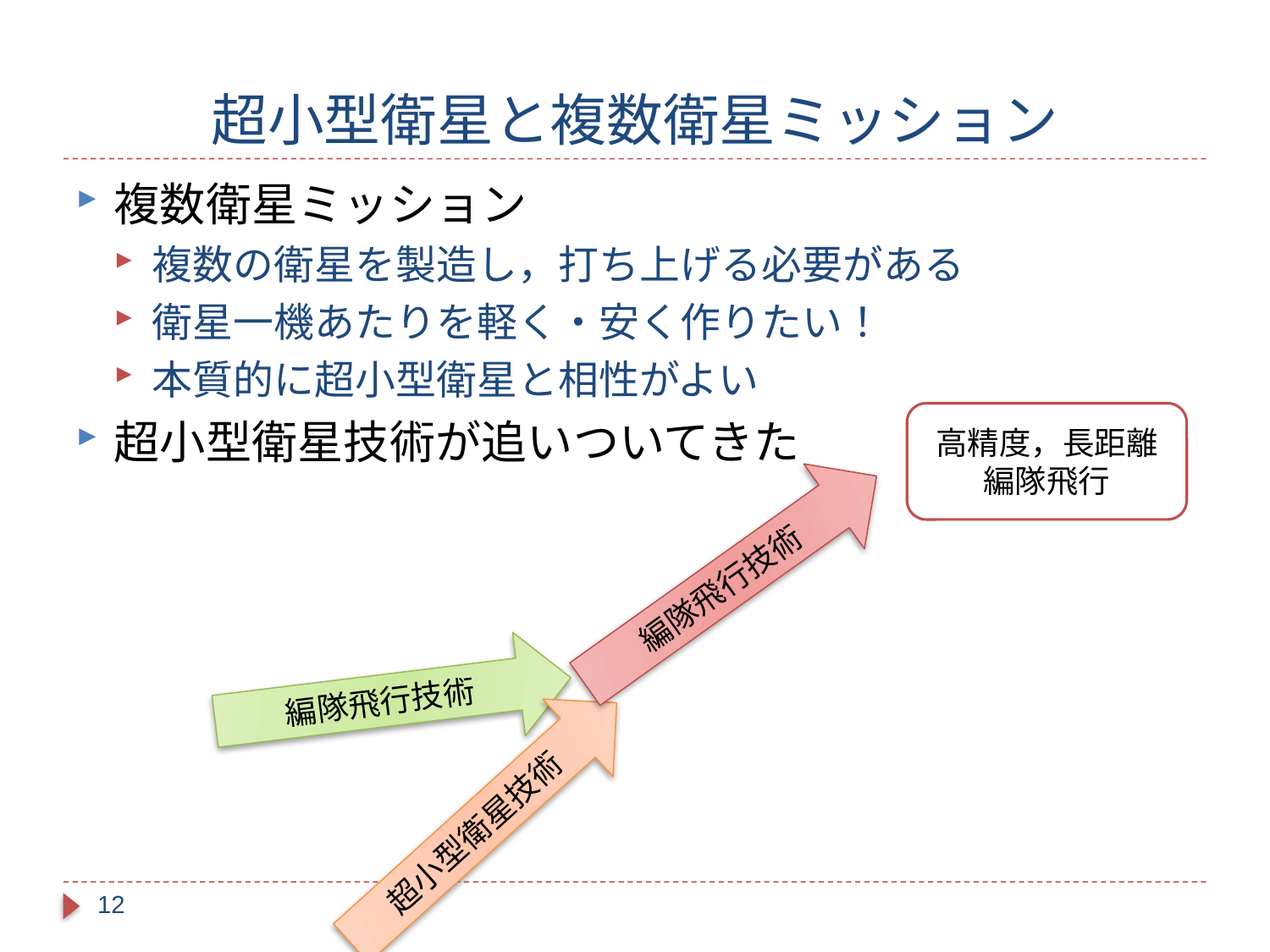

# 超小型衛星と複数衛星ミッション
複数衛星ミッション
複数の衛星を製造し，打ち上げる必要がある
衛星一機あたりを軽く・安く作りたい！
本質的に超小型衛星と相性がよい
超小型衛星技術が追いついてきた
高精度，長距離
編隊飛行
編隊飛行技術
編隊飛行技術
超小型衛星技術
12